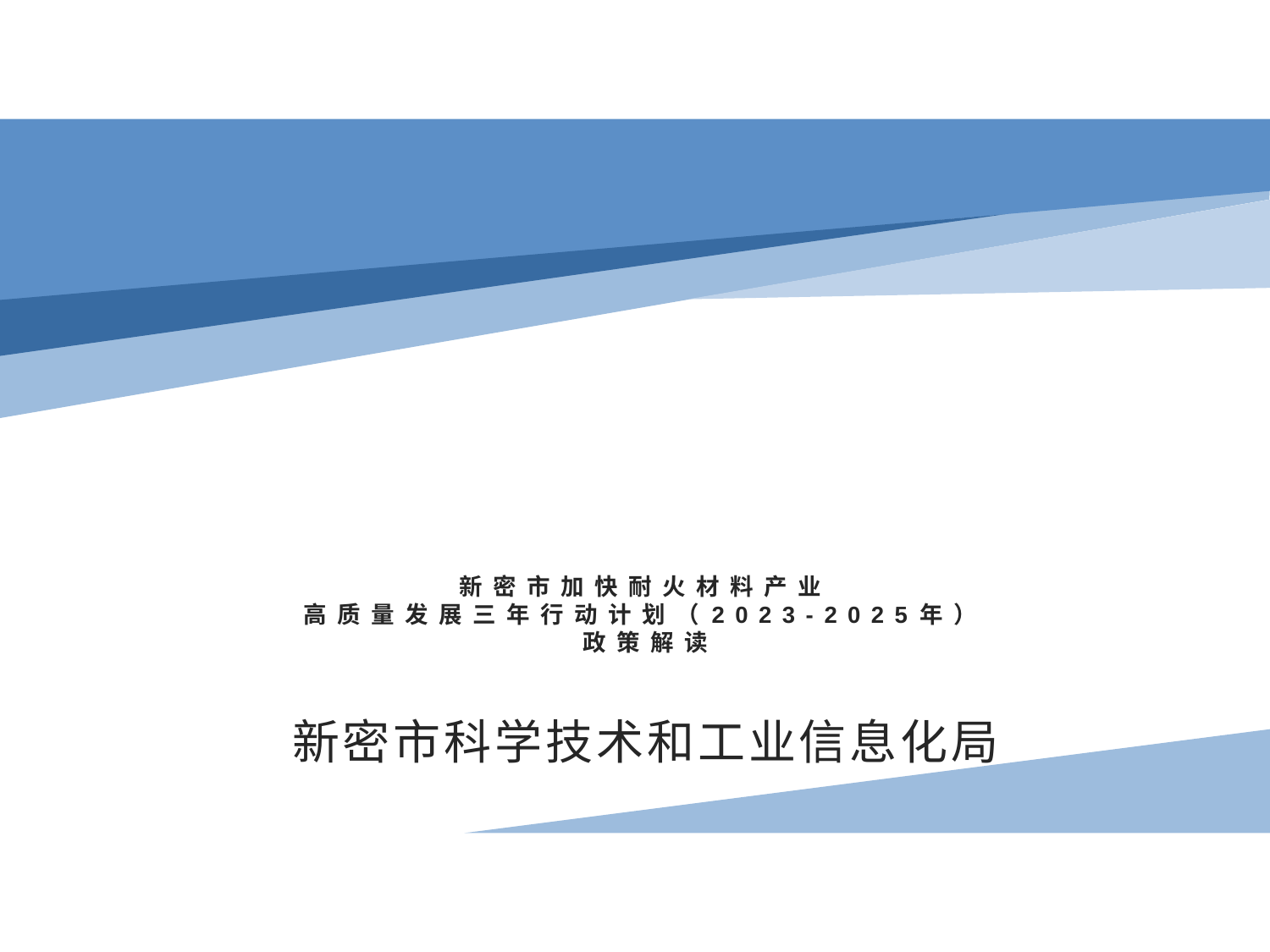

# 新密市加快耐火材料产业 高质量发展三年行动计划（2023-2025年） 政策解读
新密市科学技术和工业信息化局